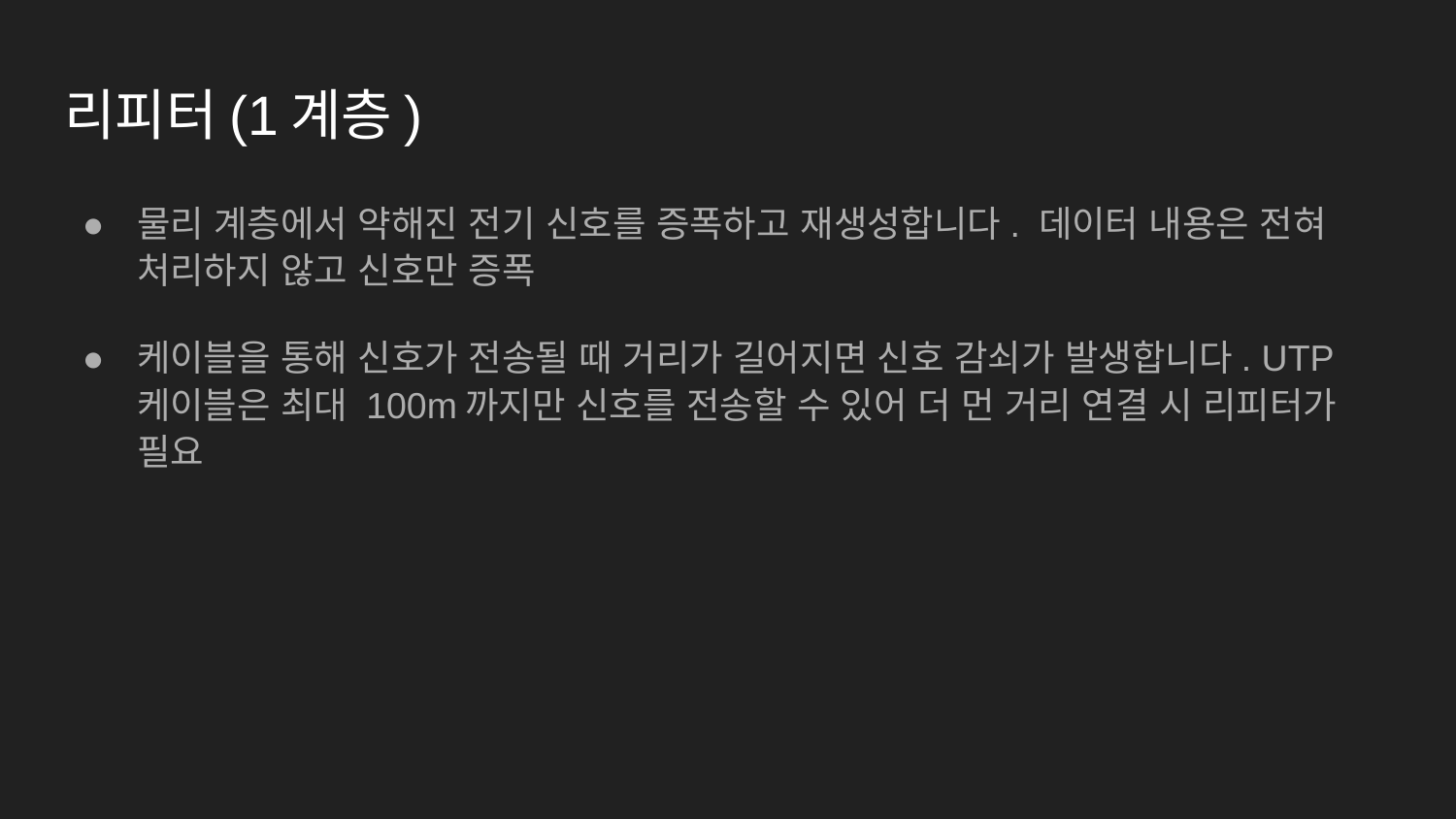

# 리피터(1계층)
물리 계층에서 약해진 전기 신호를 증폭하고 재생성합니다. 데이터 내용은 전혀 처리하지 않고 신호만 증폭
케이블을 통해 신호가 전송될 때 거리가 길어지면 신호 감쇠가 발생합니다. UTP 케이블은 최대 100m까지만 신호를 전송할 수 있어 더 먼 거리 연결 시 리피터가 필요